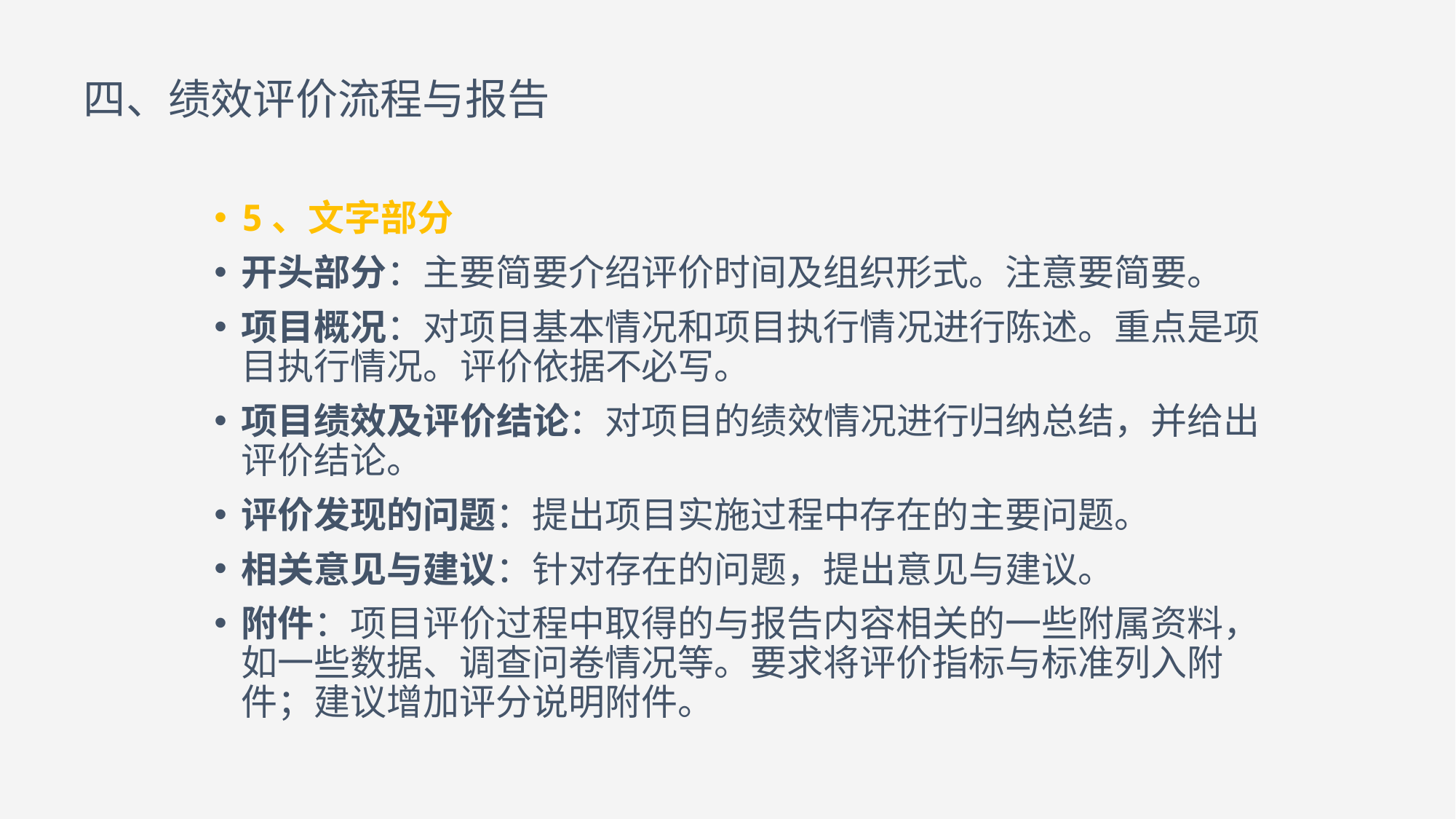

# 四、绩效评价流程与报告
5、文字部分
开头部分：主要简要介绍评价时间及组织形式。注意要简要。
项目概况：对项目基本情况和项目执行情况进行陈述。重点是项目执行情况。评价依据不必写。
项目绩效及评价结论：对项目的绩效情况进行归纳总结，并给出评价结论。
评价发现的问题：提出项目实施过程中存在的主要问题。
相关意见与建议：针对存在的问题，提出意见与建议。
附件：项目评价过程中取得的与报告内容相关的一些附属资料，如一些数据、调查问卷情况等。要求将评价指标与标准列入附件；建议增加评分说明附件。